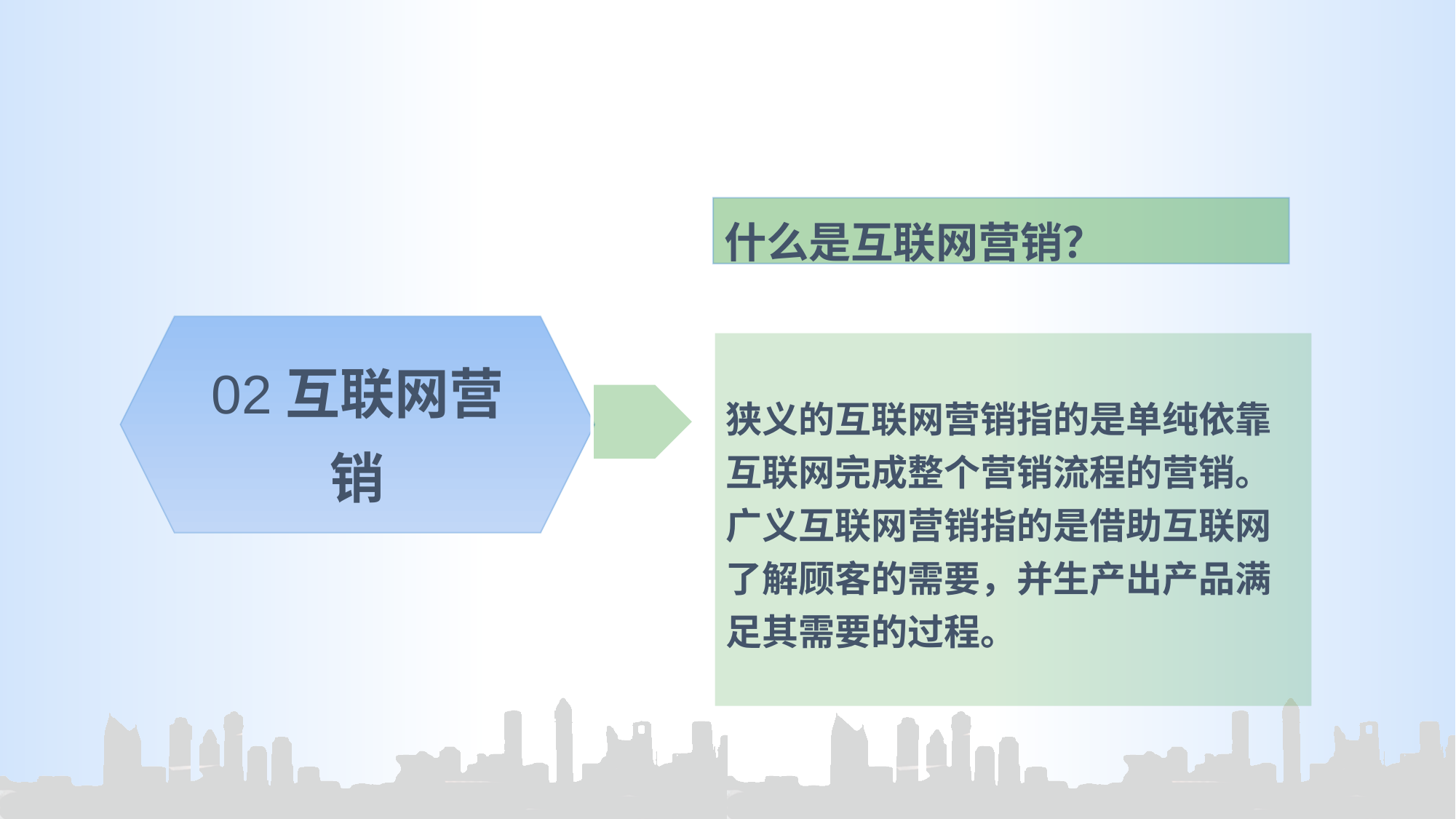

1
什么是互联网营销？
02互联网营销
狭义的互联网营销指的是单纯依靠互联网完成整个营销流程的营销。广义互联网营销指的是借助互联网了解顾客的需要，并生产出产品满足其需要的过程。

3
.